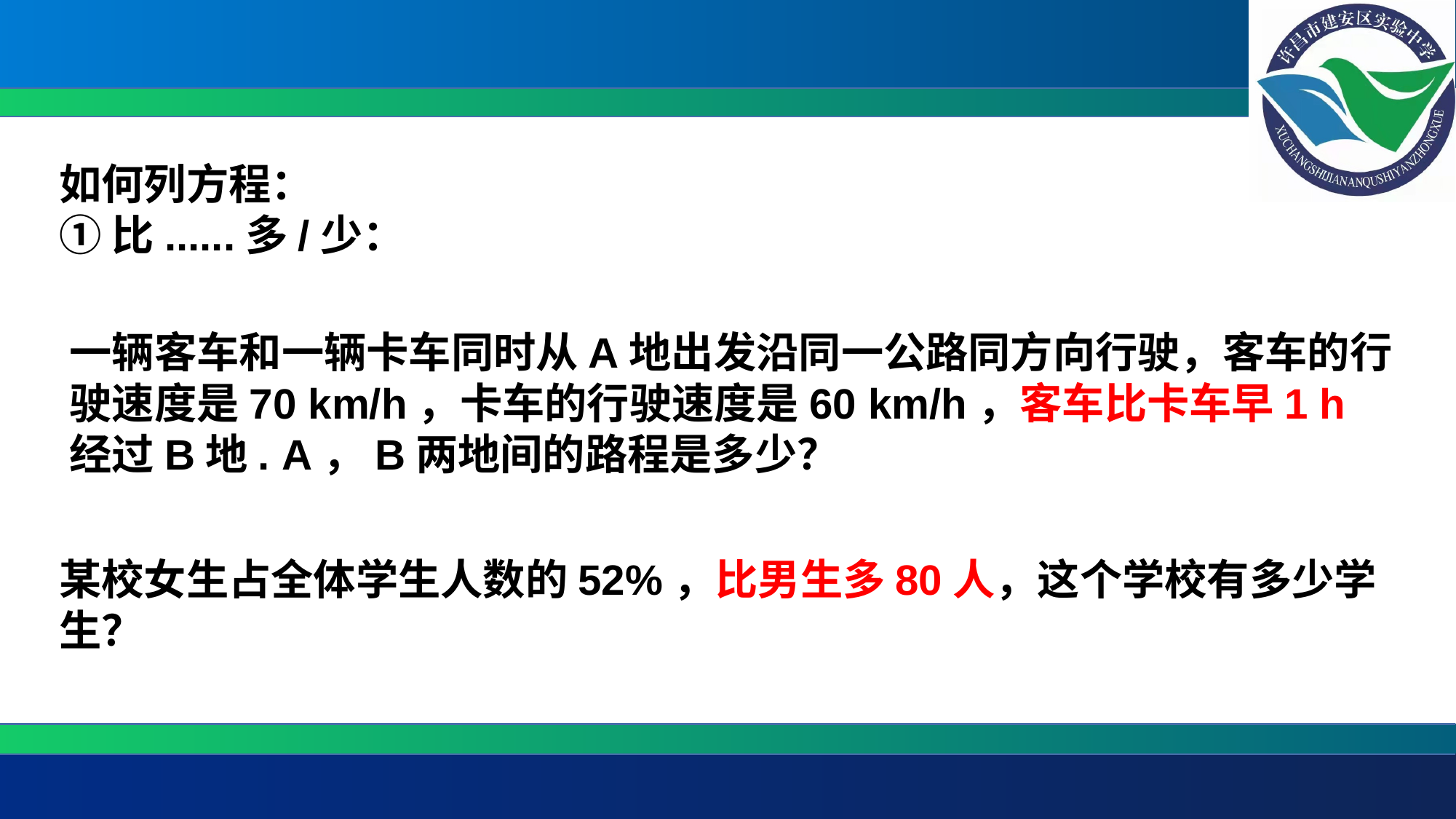

如何列方程：
①比......多/少：
一辆客车和一辆卡车同时从A地出发沿同一公路同方向行驶，客车的行驶速度是70 km/h，卡车的行驶速度是60 km/h，客车比卡车早1 h经过B地. A，B两地间的路程是多少？
某校女生占全体学生人数的52%，比男生多80人，这个学校有多少学生？